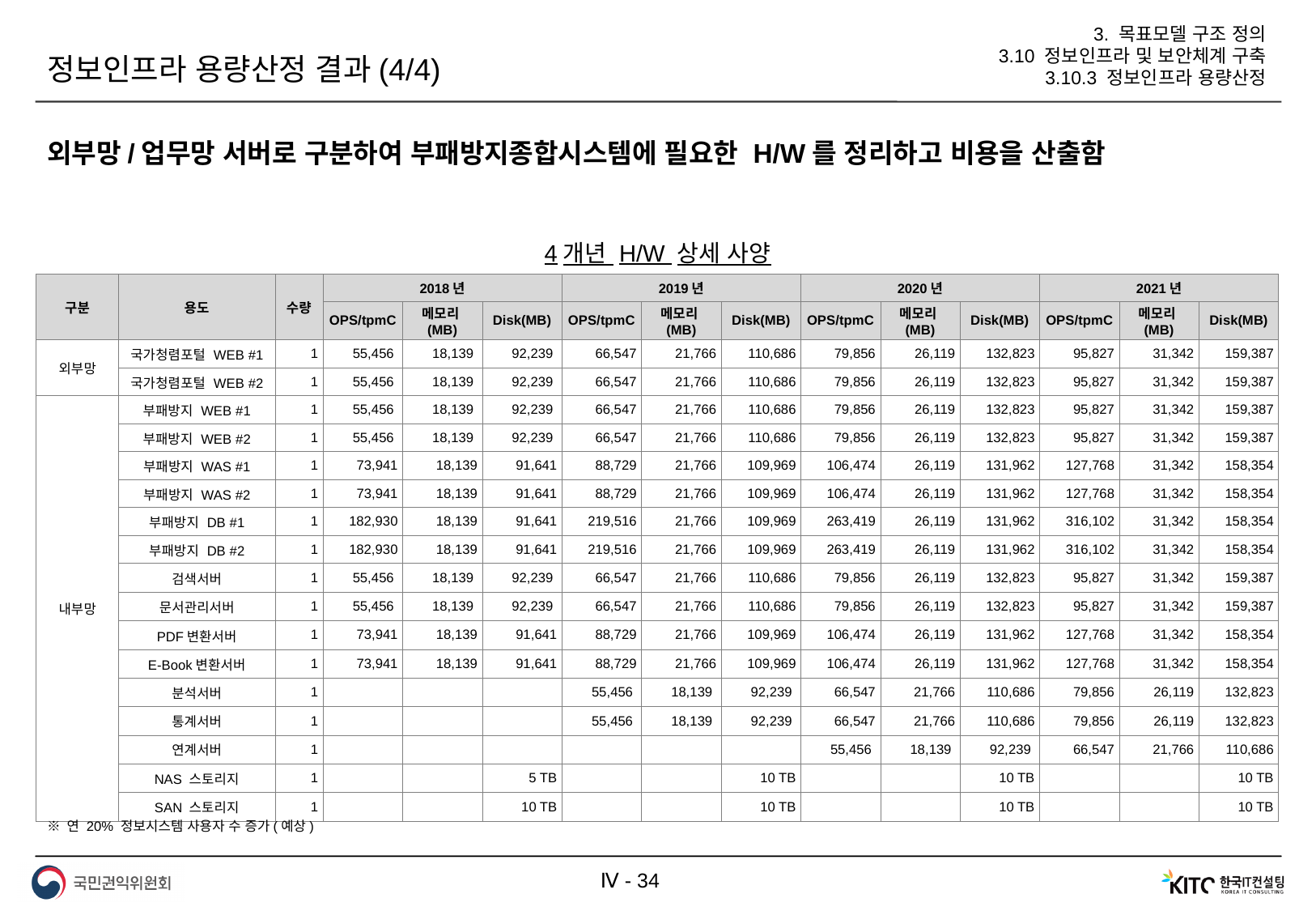

3. 목표모델 구조 정의
3.10 정보인프라 및 보안체계 구축
3.10.3 정보인프라 용량산정
정보인프라 용량산정 결과(4/4)
외부망/업무망 서버로 구분하여 부패방지종합시스템에 필요한 H/W를 정리하고 비용을 산출함
4개년 H/W 상세 사양
| 구분 | 용도 | 수량 | 2018년 |  |  | 2019년 |  |  | 2020년 |  |  | 2021년 |  |  |
| --- | --- | --- | --- | --- | --- | --- | --- | --- | --- | --- | --- | --- | --- | --- |
|  |  |  | OPS/tpmC | 메모리(MB) | Disk(MB) | OPS/tpmC | 메모리(MB) | Disk(MB) | OPS/tpmC | 메모리(MB) | Disk(MB) | OPS/tpmC | 메모리(MB) | Disk(MB) |
| 외부망 | 국가청렴포털 WEB #1 | 1 | 55,456 | 18,139 | 92,239 | 66,547 | 21,766 | 110,686 | 79,856 | 26,119 | 132,823 | 95,827 | 31,342 | 159,387 |
|  | 국가청렴포털 WEB #2 | 1 | 55,456 | 18,139 | 92,239 | 66,547 | 21,766 | 110,686 | 79,856 | 26,119 | 132,823 | 95,827 | 31,342 | 159,387 |
| 내부망 | 부패방지 WEB #1 | 1 | 55,456 | 18,139 | 92,239 | 66,547 | 21,766 | 110,686 | 79,856 | 26,119 | 132,823 | 95,827 | 31,342 | 159,387 |
|  | 부패방지 WEB #2 | 1 | 55,456 | 18,139 | 92,239 | 66,547 | 21,766 | 110,686 | 79,856 | 26,119 | 132,823 | 95,827 | 31,342 | 159,387 |
|  | 부패방지 WAS #1 | 1 | 73,941 | 18,139 | 91,641 | 88,729 | 21,766 | 109,969 | 106,474 | 26,119 | 131,962 | 127,768 | 31,342 | 158,354 |
|  | 부패방지 WAS #2 | 1 | 73,941 | 18,139 | 91,641 | 88,729 | 21,766 | 109,969 | 106,474 | 26,119 | 131,962 | 127,768 | 31,342 | 158,354 |
|  | 부패방지 DB #1 | 1 | 182,930 | 18,139 | 91,641 | 219,516 | 21,766 | 109,969 | 263,419 | 26,119 | 131,962 | 316,102 | 31,342 | 158,354 |
|  | 부패방지 DB #2 | 1 | 182,930 | 18,139 | 91,641 | 219,516 | 21,766 | 109,969 | 263,419 | 26,119 | 131,962 | 316,102 | 31,342 | 158,354 |
|  | 검색서버 | 1 | 55,456 | 18,139 | 92,239 | 66,547 | 21,766 | 110,686 | 79,856 | 26,119 | 132,823 | 95,827 | 31,342 | 159,387 |
|  | 문서관리서버 | 1 | 55,456 | 18,139 | 92,239 | 66,547 | 21,766 | 110,686 | 79,856 | 26,119 | 132,823 | 95,827 | 31,342 | 159,387 |
|  | PDF변환서버 | 1 | 73,941 | 18,139 | 91,641 | 88,729 | 21,766 | 109,969 | 106,474 | 26,119 | 131,962 | 127,768 | 31,342 | 158,354 |
|  | E-Book변환서버 | 1 | 73,941 | 18,139 | 91,641 | 88,729 | 21,766 | 109,969 | 106,474 | 26,119 | 131,962 | 127,768 | 31,342 | 158,354 |
|  | 분석서버 | 1 |  |  |  | 55,456 | 18,139 | 92,239 | 66,547 | 21,766 | 110,686 | 79,856 | 26,119 | 132,823 |
|  | 통계서버 | 1 |  |  |  | 55,456 | 18,139 | 92,239 | 66,547 | 21,766 | 110,686 | 79,856 | 26,119 | 132,823 |
|  | 연계서버 | 1 |  |  |  |  |  |  | 55,456 | 18,139 | 92,239 | 66,547 | 21,766 | 110,686 |
|  | NAS 스토리지 | 1 |  |  | 5 TB |  |  | 10 TB |  |  | 10 TB |  |  | 10 TB |
|  | SAN 스토리지 | 1 |  |  | 10 TB |  |  | 10 TB |  |  | 10 TB |  |  | 10 TB |
※ 연 20% 정보시스템 사용자 수 증가(예상)